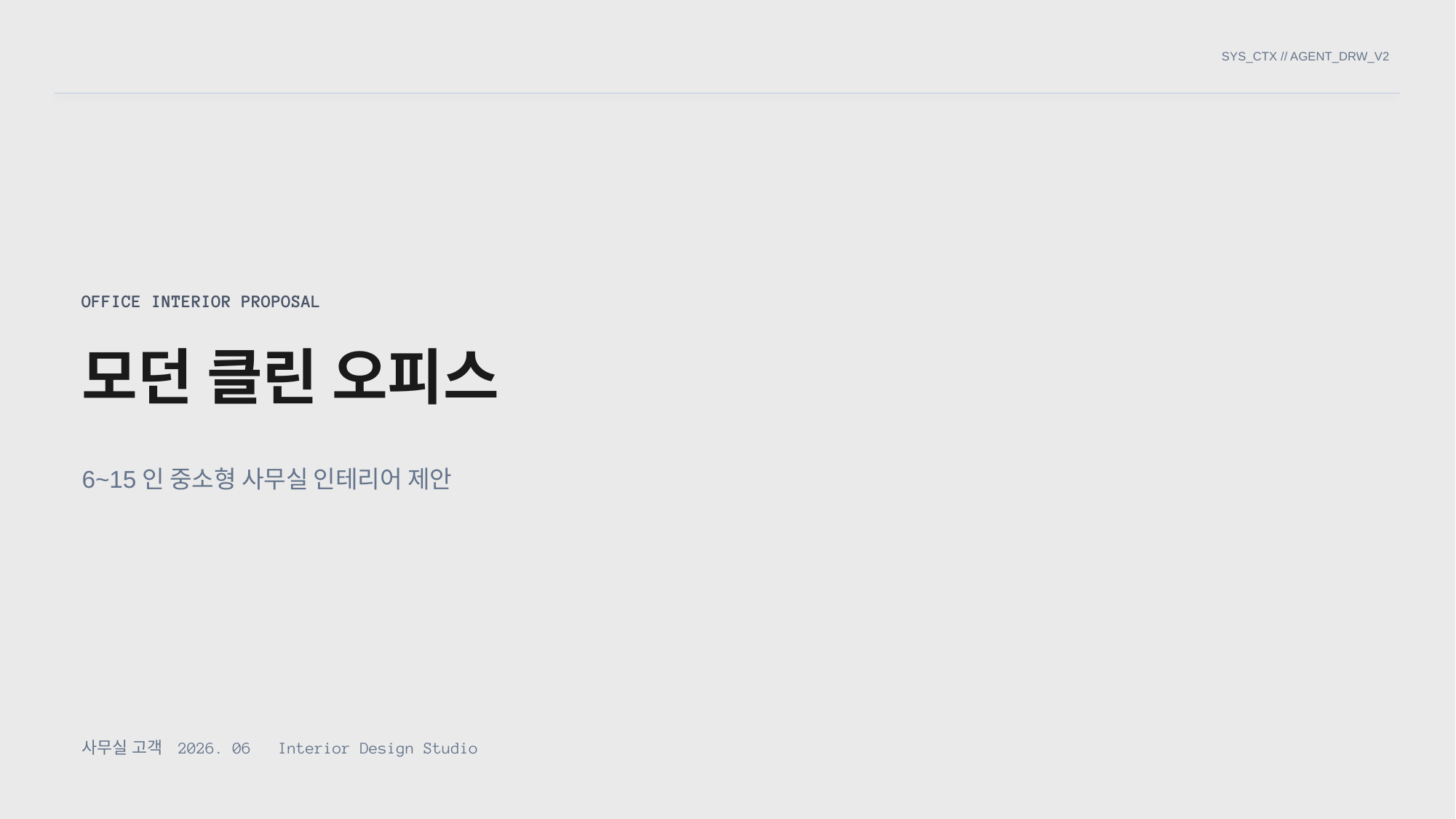

SYS_CTX // AGENT_DRW_V2

OFFICE INTERIOR PROPOSAL
모던 클린 오피스
6~15인 중소형 사무실 인테리어 제안
사무실 고객   2026. 06   Interior Design Studio